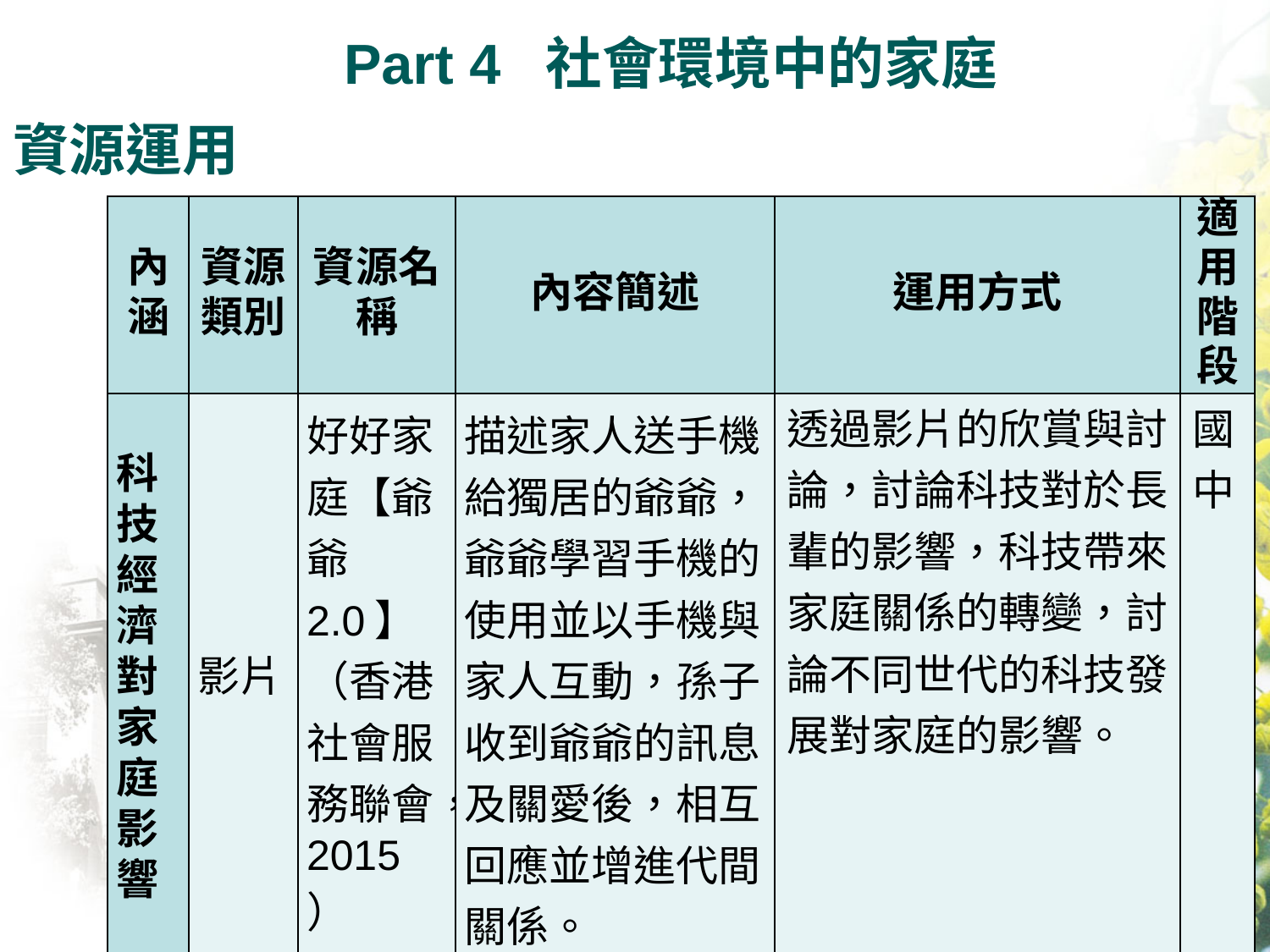

Part 4  社會環境中的家庭
資源運用
| 內涵 | 資源類別 | 資源名稱 | 內容簡述 | 運用方式 | 適用階段 |
| --- | --- | --- | --- | --- | --- |
| 科技、經濟對家庭影響 | 影片 | 好好家庭【爺爺2.0】（香港社會服務聯會，2015） | 描述家人送手機給獨居的爺爺，爺爺學習手機的使用並以手機與家人互動，孫子收到爺爺的訊息及關愛後，相互回應並增進代間關係。 | 透過影片的欣賞與討論，討論科技對於長輩的影響，科技帶來家庭關係的轉變，討論不同世代的科技發展對家庭的影響。 | 國中 |